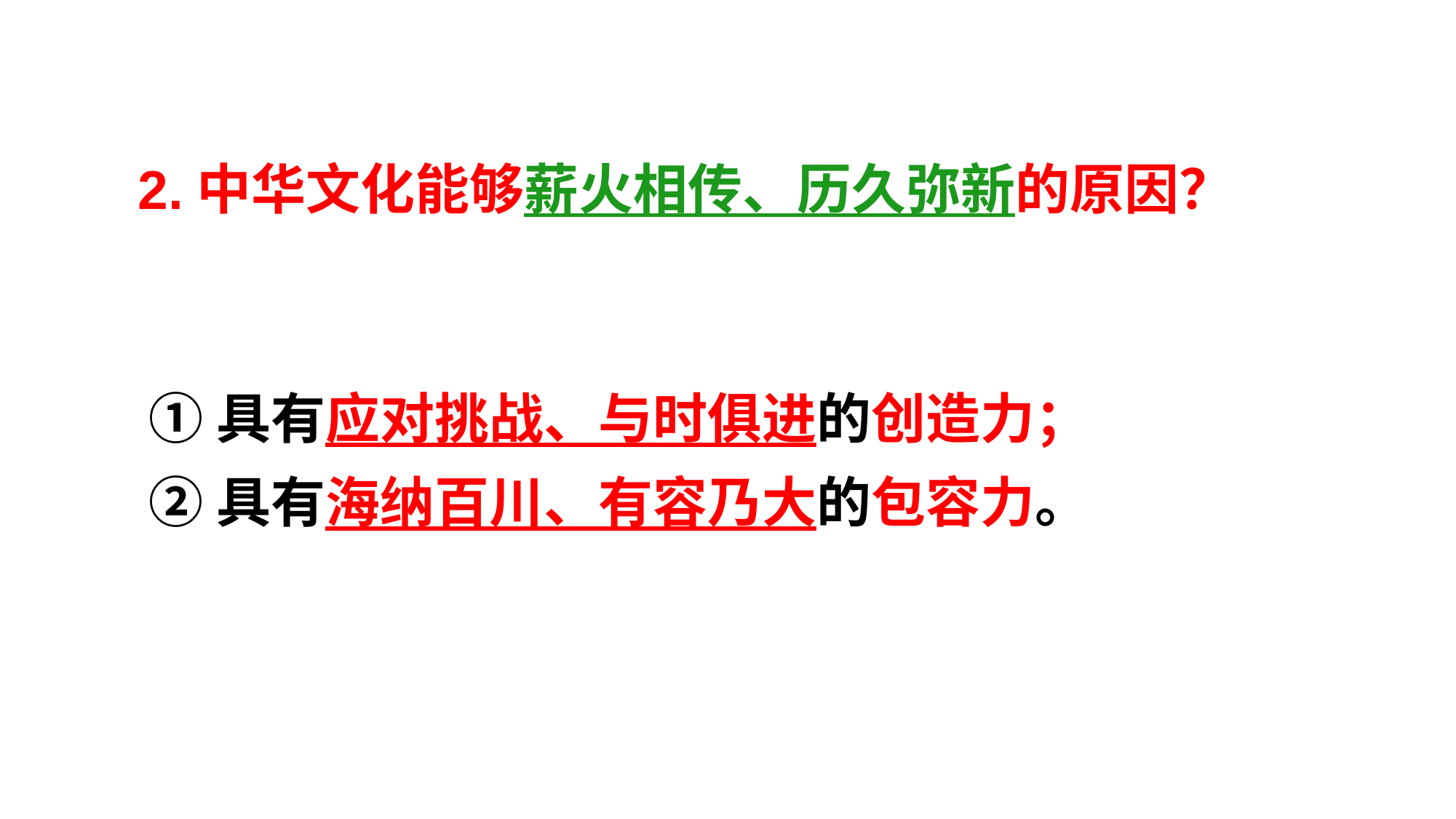

2.中华文化能够薪火相传、历久弥新的原因？
①具有应对挑战、与时俱进的创造力；
②具有海纳百川、有容乃大的包容力。